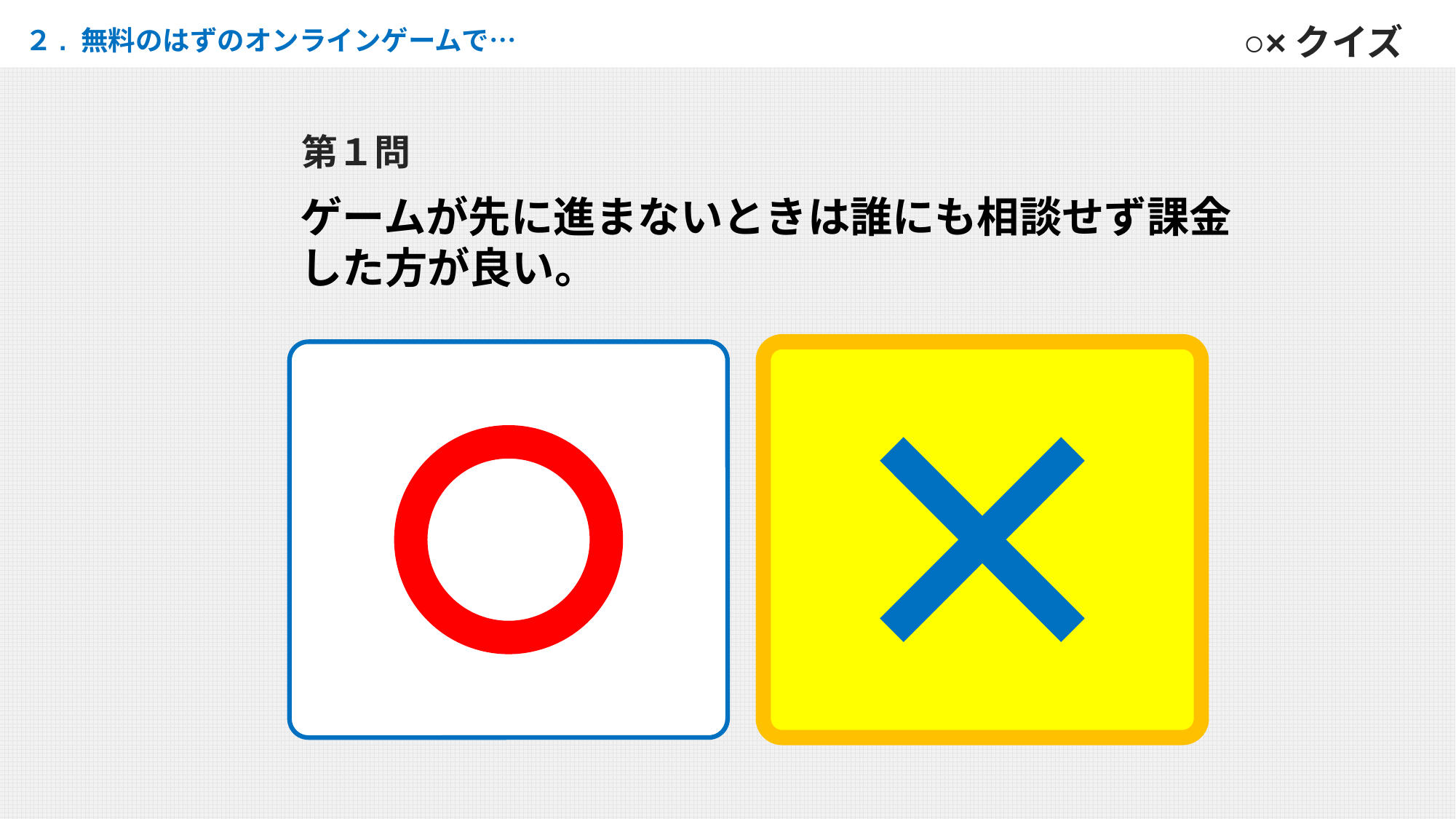

○×クイズ
２. 無料のはずのオンラインゲームで…
第１問
ゲームが先に進まないときは誰にも相談せず課金した方が良い。